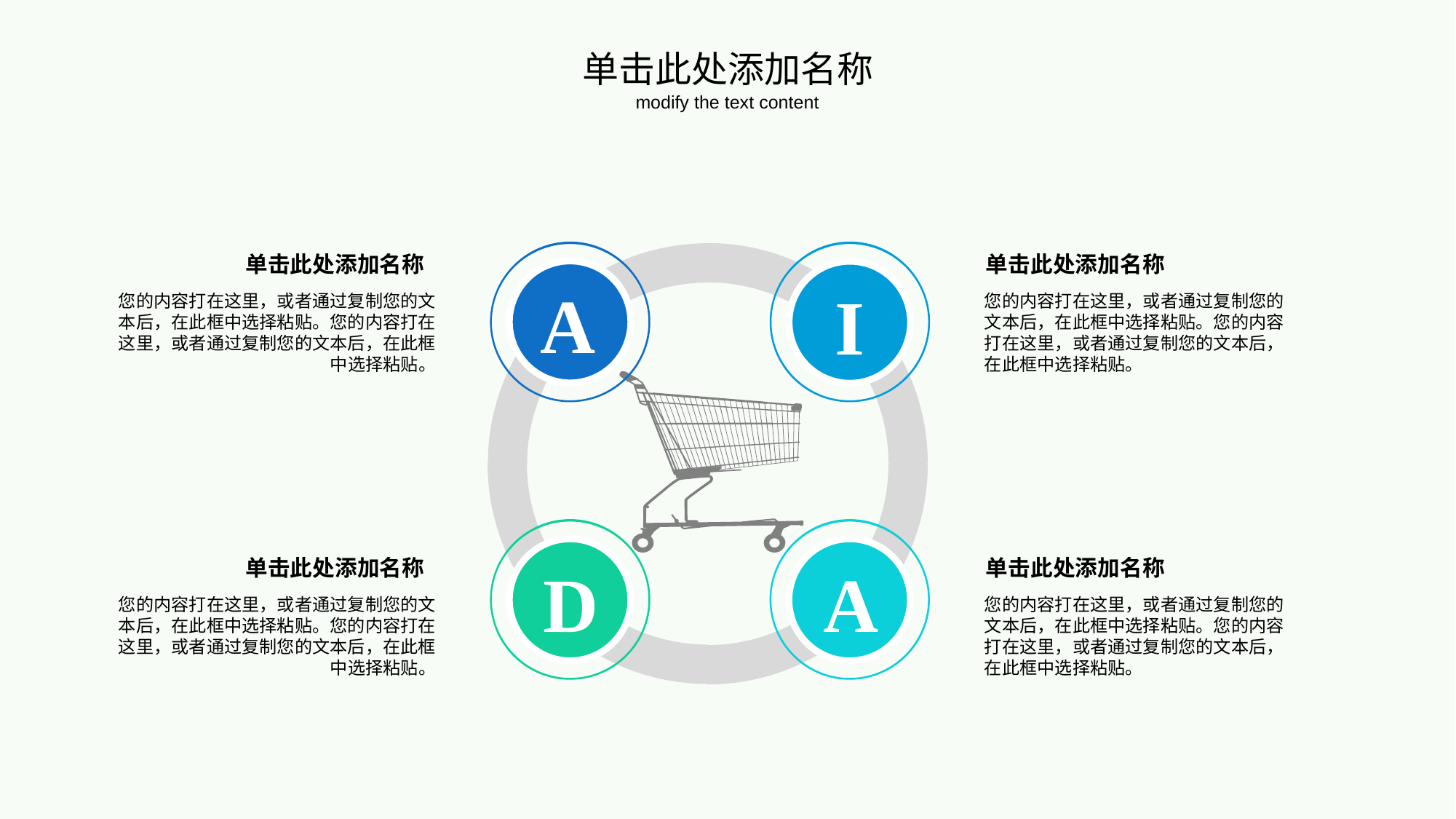

单击此处添加名称
modify the text content

A

I
单击此处添加名称
单击此处添加名称
您的内容打在这里，或者通过复制您的文本后，在此框中选择粘贴。您的内容打在这里，或者通过复制您的文本后，在此框中选择粘贴。
您的内容打在这里，或者通过复制您的文本后，在此框中选择粘贴。您的内容打在这里，或者通过复制您的文本后，在此框中选择粘贴。

D

A
单击此处添加名称
单击此处添加名称
您的内容打在这里，或者通过复制您的文本后，在此框中选择粘贴。您的内容打在这里，或者通过复制您的文本后，在此框中选择粘贴。
您的内容打在这里，或者通过复制您的文本后，在此框中选择粘贴。您的内容打在这里，或者通过复制您的文本后，在此框中选择粘贴。